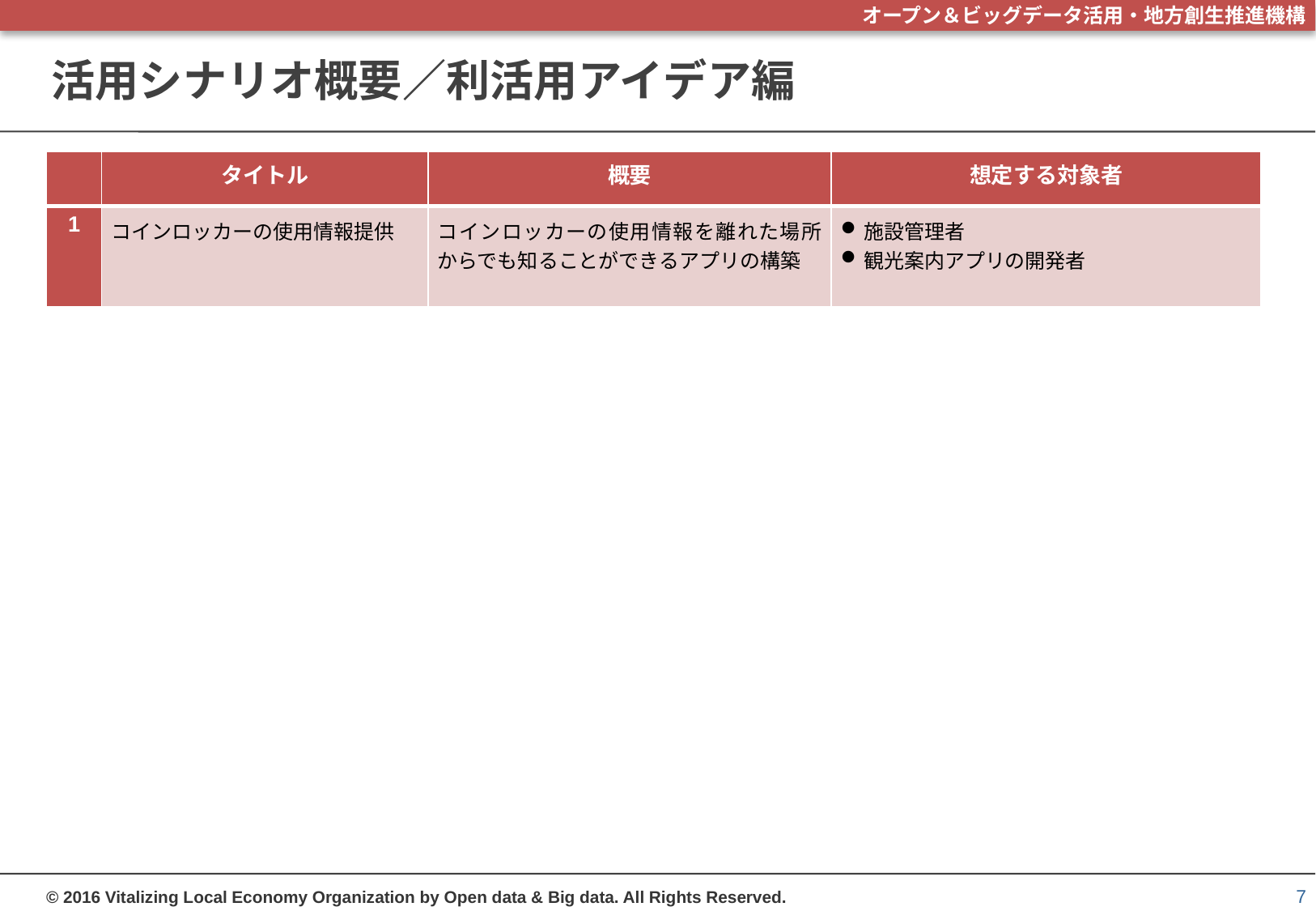

# 活用シナリオ概要／利活用アイデア編
|  | タイトル | 概要 | 想定する対象者 |
| --- | --- | --- | --- |
| 1 | コインロッカーの使用情報提供 | コインロッカーの使用情報を離れた場所からでも知ることができるアプリの構築 | 施設管理者 観光案内アプリの開発者 |
7